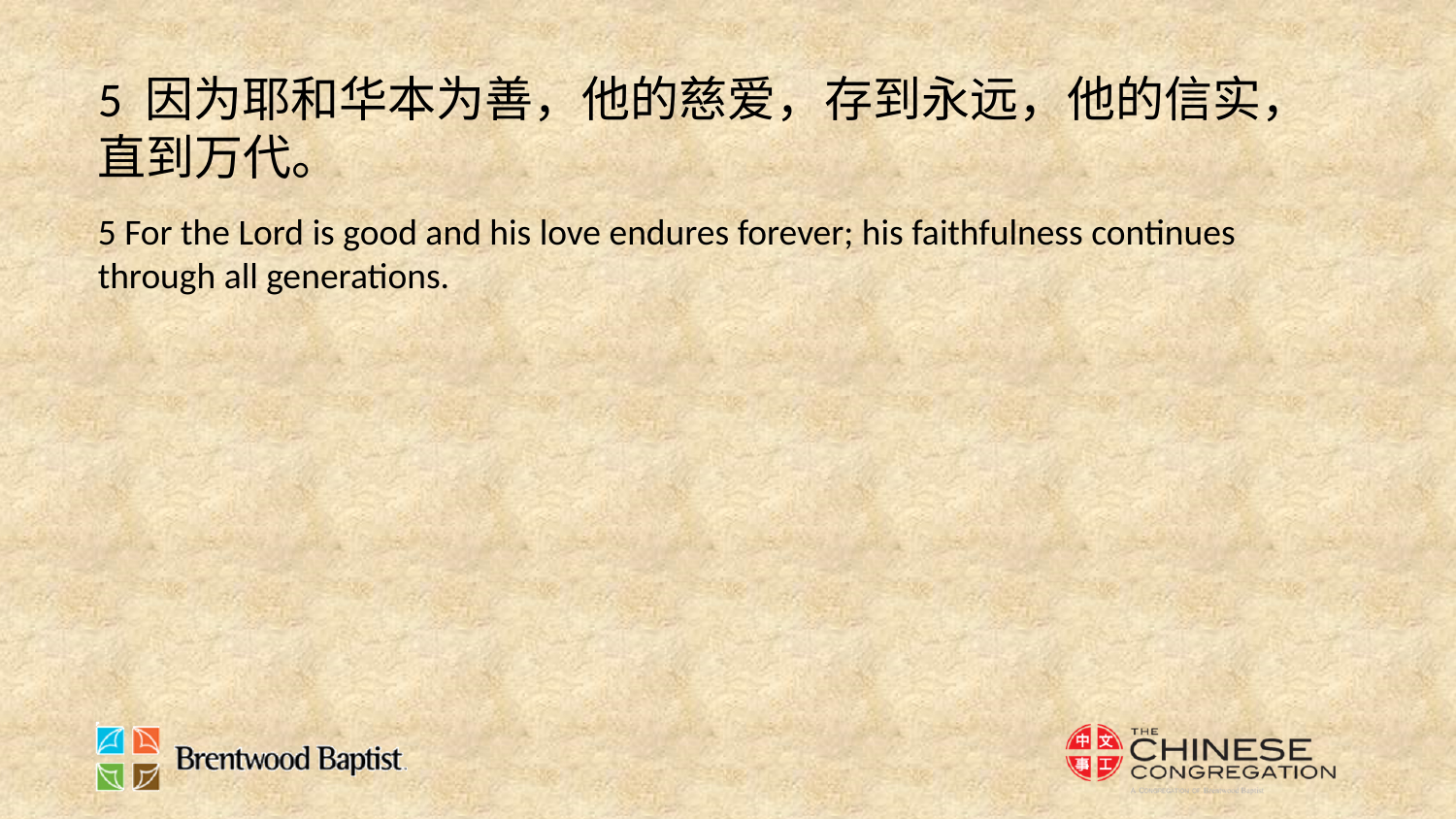

5 因为耶和华本为善，他的慈爱，存到永远，他的信实，直到万代。

5 For the Lord is good and his love endures forever; his faithfulness continues through all generations.